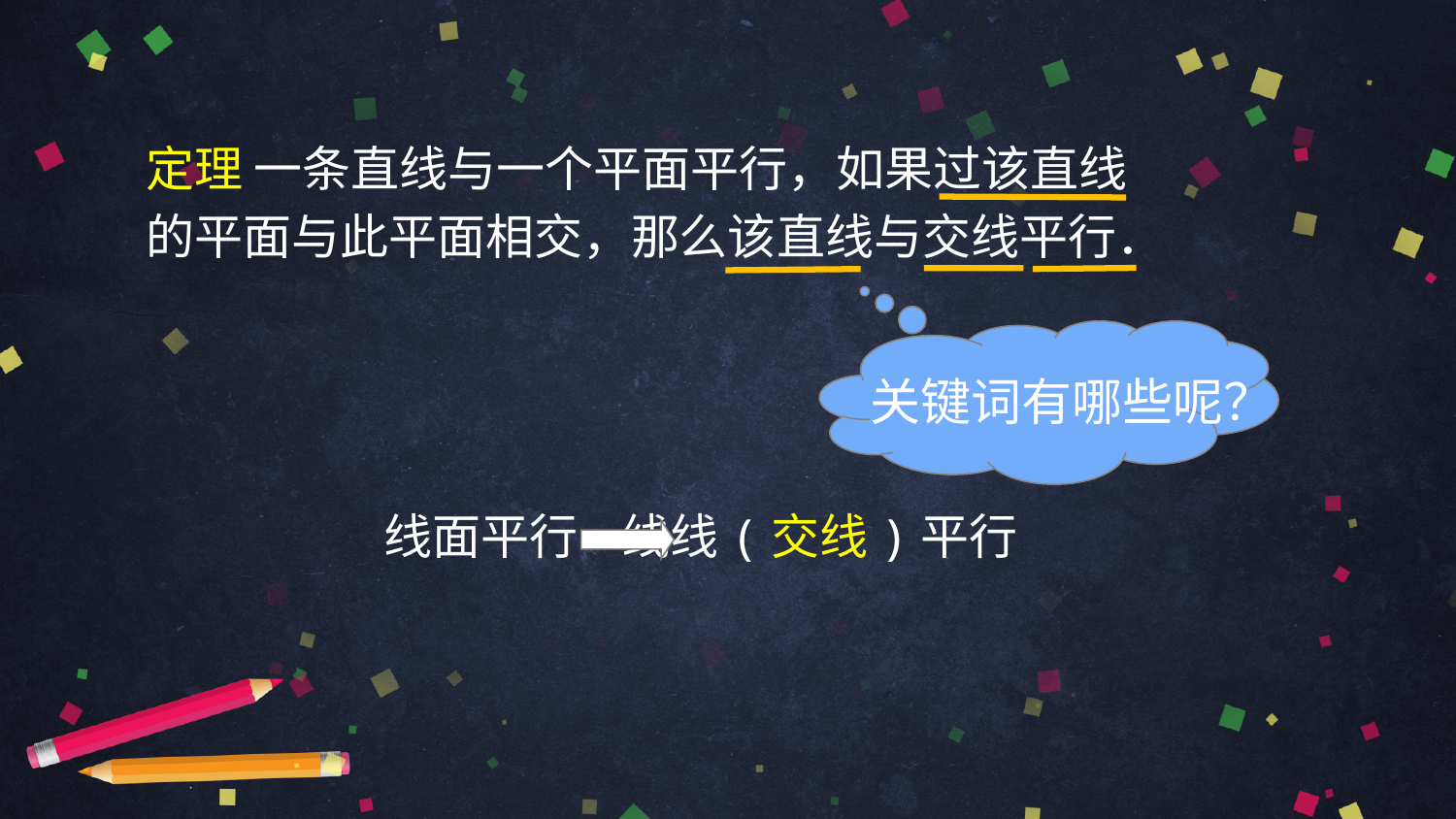

定理 一条直线与一个平面平行，如果过该直线
的平面与此平面相交，那么该直线与交线平行．

关键词有哪些呢？
线面平行    线线(交线)平行